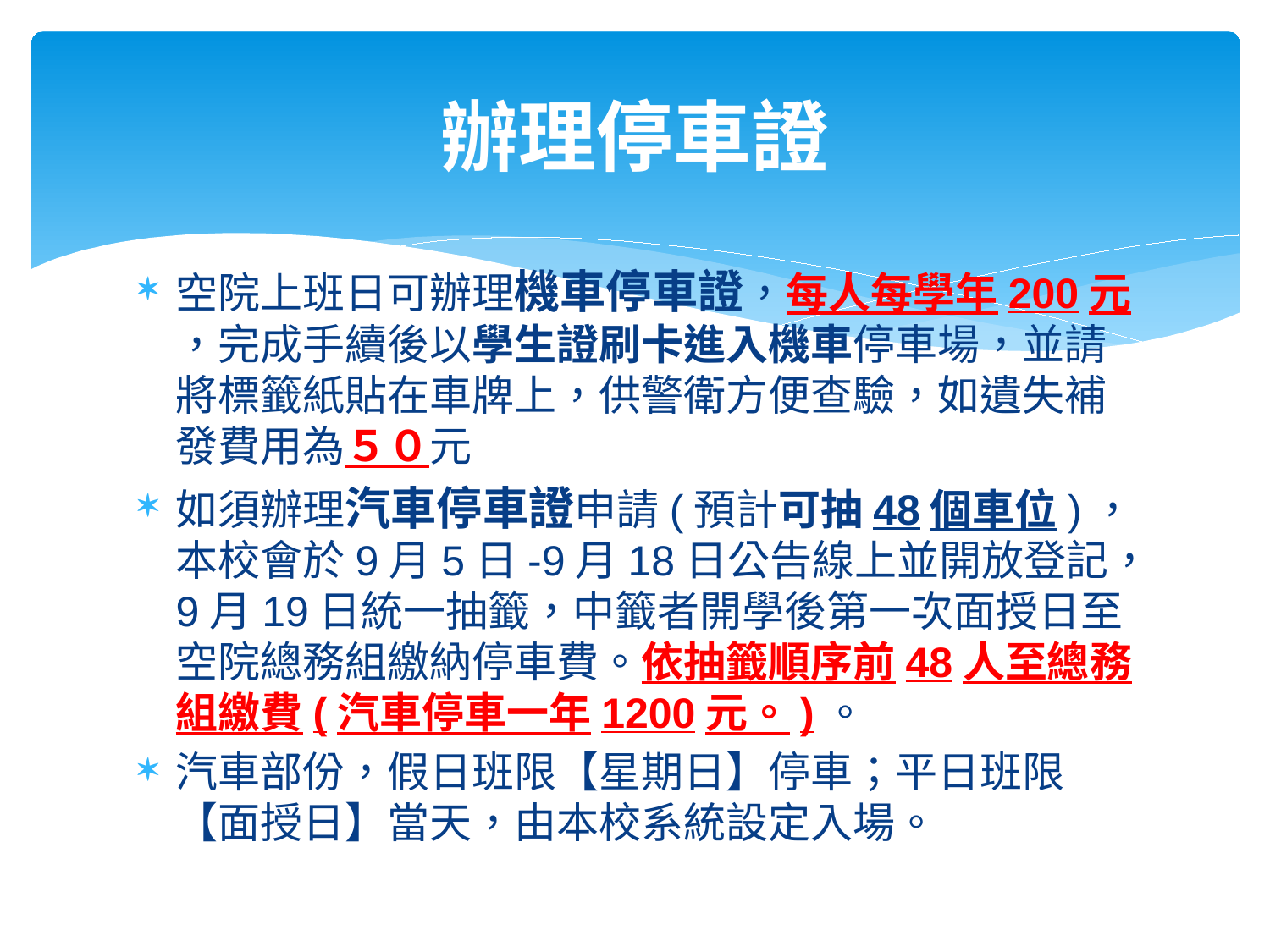

# 辦理停車證
空院上班日可辦理機車停車證，每人每學年200元 ，完成手續後以學生證刷卡進入機車停車場，並請將標籤紙貼在車牌上，供警衛方便查驗，如遺失補發費用為５０元
如須辦理汽車停車證申請(預計可抽48個車位)，本校會於9月5日-9月18日公告線上並開放登記，9月19日統一抽籤，中籤者開學後第一次面授日至空院總務組繳納停車費。依抽籤順序前48人至總務組繳費(汽車停車一年1200元。)。
汽車部份，假日班限【星期日】停車；平日班限【面授日】當天，由本校系統設定入場。